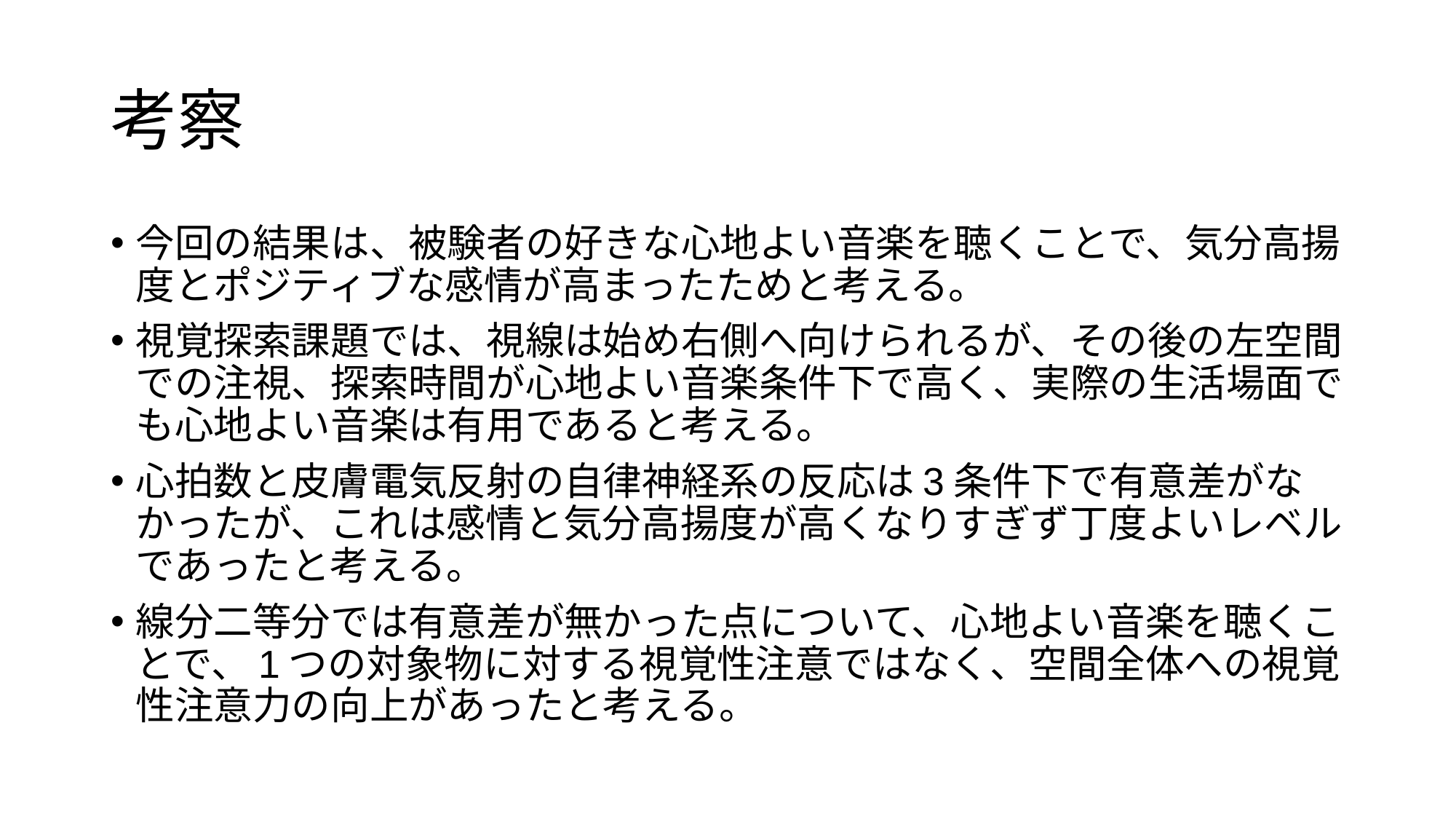

# 考察
今回の結果は、被験者の好きな心地よい音楽を聴くことで、気分高揚度とポジティブな感情が高まったためと考える。
視覚探索課題では、視線は始め右側へ向けられるが、その後の左空間での注視、探索時間が心地よい音楽条件下で高く、実際の生活場面でも心地よい音楽は有用であると考える。
心拍数と皮膚電気反射の自律神経系の反応は3条件下で有意差がなかったが、これは感情と気分高揚度が高くなりすぎず丁度よいレベルであったと考える。
線分二等分では有意差が無かった点について、心地よい音楽を聴くことで、1つの対象物に対する視覚性注意ではなく、空間全体への視覚性注意力の向上があったと考える。